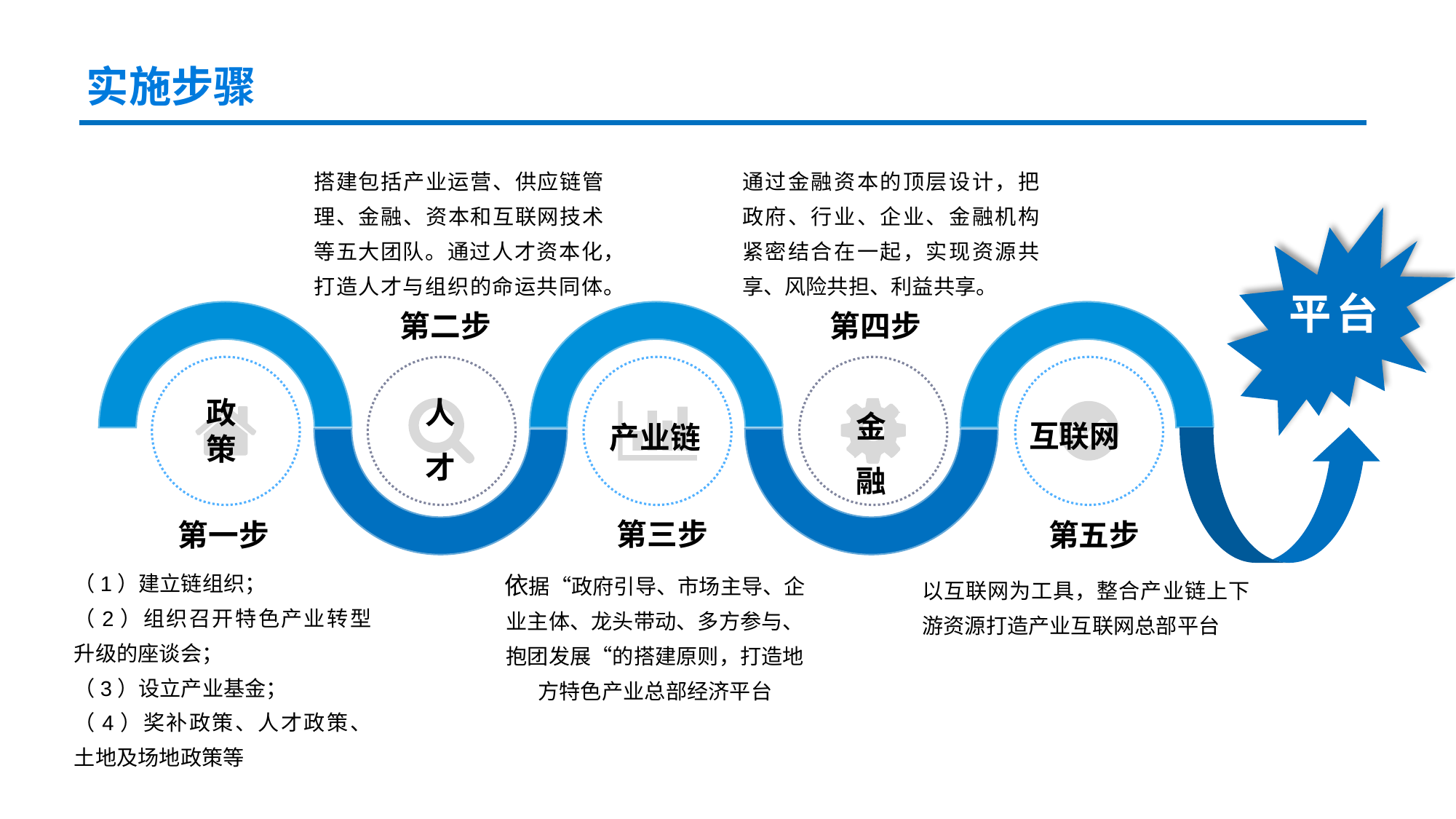

实施步骤
通过金融资本的顶层设计，把政府、行业、企业、金融机构紧密结合在一起，实现资源共享、风险共担、利益共享。

第二步
第四步

第三步
第一步
第五步
（1）建立链组织；
（2）组织召开特色产业转型升级的座谈会；
（3）设立产业基金；
（4）奖补政策、人才政策、土地及场地政策等
依据“政府引导、市场主导、企业主体、龙头带动、多方参与、抱团发展“的搭建原则，打造地方特色产业总部经济平台
以互联网为工具，整合产业链上下游资源打造产业互联网总部平台

平台
人才
金融
政策
互联网
产业链

搭建包括产业运营、供应链管理、金融、资本和互联网技术等五大团队。通过人才资本化，打造人才与组织的命运共同体。
10